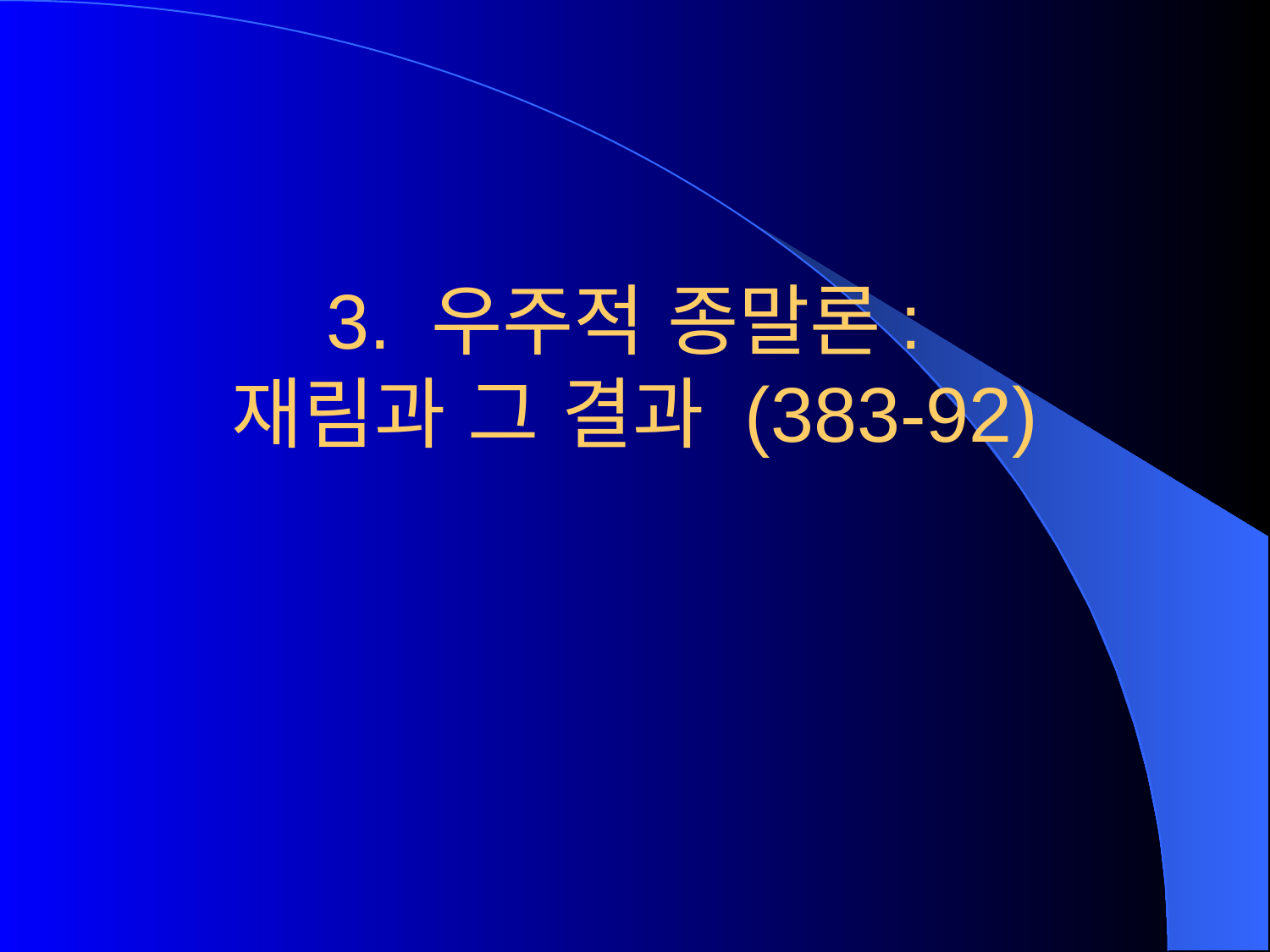

# 3. 우주적 종말론: 재림과 그 결과 (383-92)